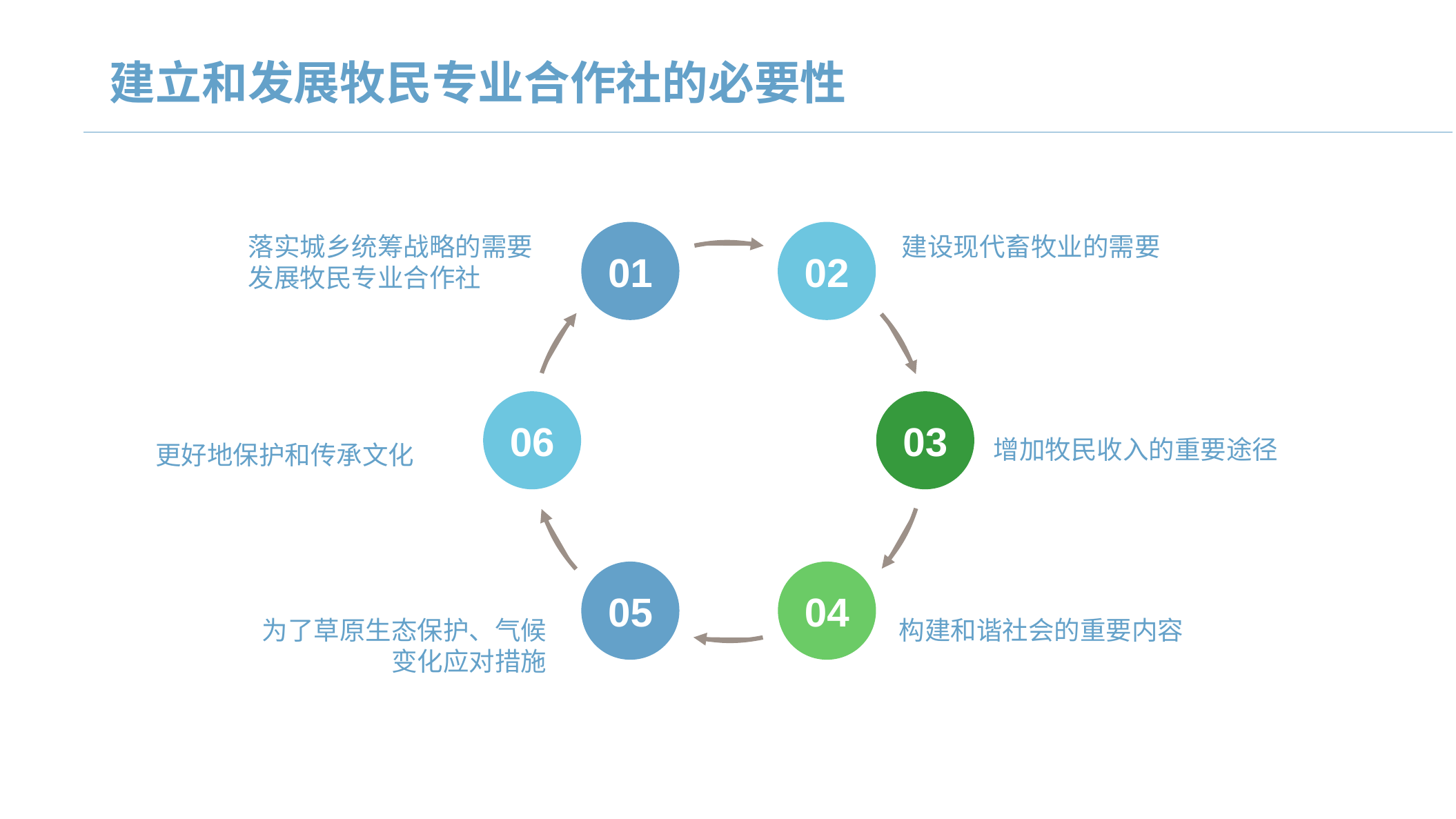

建立和发展牧民专业合作社的必要性
01
02
落实城乡统筹战略的需要发展牧民专业合作社
建设现代畜牧业的需要

06
03
增加牧民收入的重要途径
更好地保护和传承文化

05
04
为了草原生态保护、气候变化应对措施
构建和谐社会的重要内容